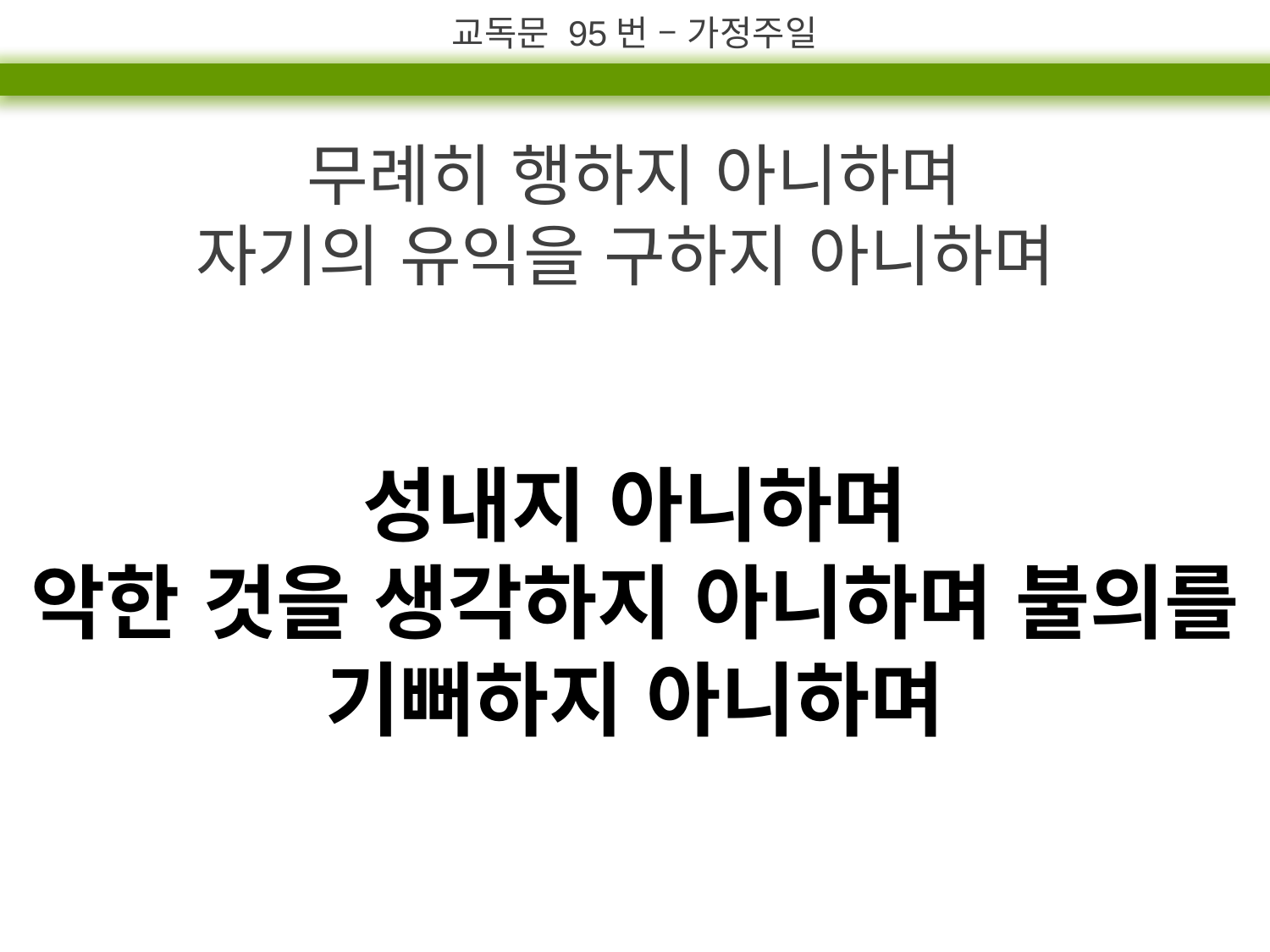

교독문 95번 – 가정주일

무례히 행하지 아니하며
자기의 유익을 구하지 아니하며
성내지 아니하며
악한 것을 생각하지 아니하며 불의를 기뻐하지 아니하며